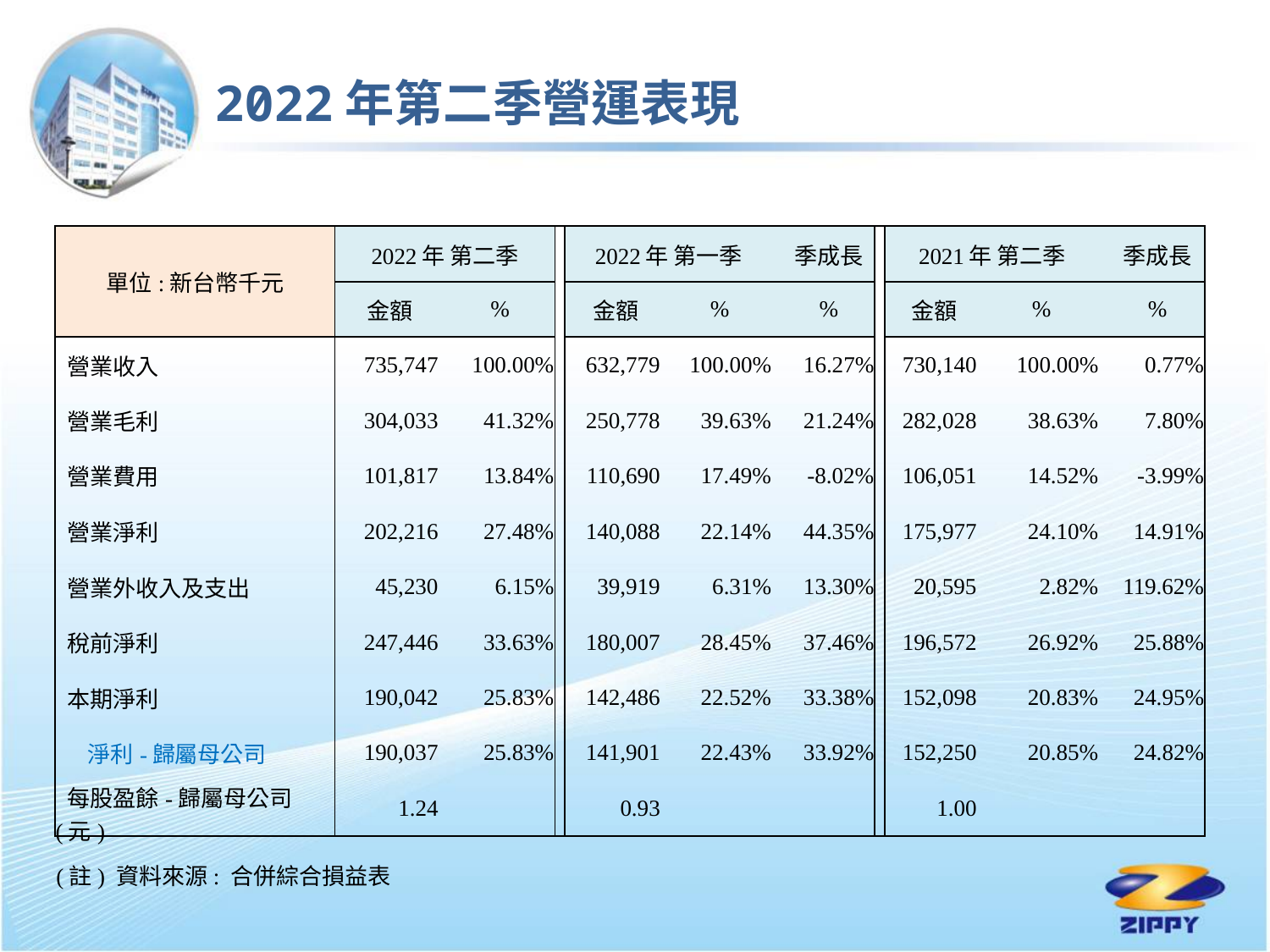

2022年第二季營運表現
| 單位:新台幣千元 | 2022年 第二季 |  |  | 2022年 第一季 |  |  | 季成長 |  | 2021年 第二季 |  |  | 季成長 |
| --- | --- | --- | --- | --- | --- | --- | --- | --- | --- | --- | --- | --- |
|  | 金額 | % |  | 金額 | % |  | % |  | 金額 | % |  | % |
| 營業收入 | 735,747 | 100.00% |  | 632,779 | 100.00% |  | 16.27% |  | 730,140 | 100.00% |  | 0.77% |
| 營業毛利 | 304,033 | 41.32% |  | 250,778 | 39.63% |  | 21.24% |  | 282,028 | 38.63% |  | 7.80% |
| 營業費用 | 101,817 | 13.84% |  | 110,690 | 17.49% |  | -8.02% |  | 106,051 | 14.52% |  | -3.99% |
| 營業淨利 | 202,216 | 27.48% |  | 140,088 | 22.14% |  | 44.35% |  | 175,977 | 24.10% |  | 14.91% |
| 營業外收入及支出 | 45,230 | 6.15% |  | 39,919 | 6.31% |  | 13.30% |  | 20,595 | 2.82% |  | 119.62% |
| 稅前淨利 | 247,446 | 33.63% |  | 180,007 | 28.45% |  | 37.46% |  | 196,572 | 26.92% |  | 25.88% |
| 本期淨利 | 190,042 | 25.83% |  | 142,486 | 22.52% |  | 33.38% |  | 152,098 | 20.83% |  | 24.95% |
| 淨利-歸屬母公司 | 190,037 | 25.83% |  | 141,901 | 22.43% |  | 33.92% |  | 152,250 | 20.85% |  | 24.82% |
| 每股盈餘-歸屬母公司(元) | 1.24 |  |  | 0.93 |  |  |  |  | 1.00 |  |  |  |
(註) 資料來源: 合併綜合損益表